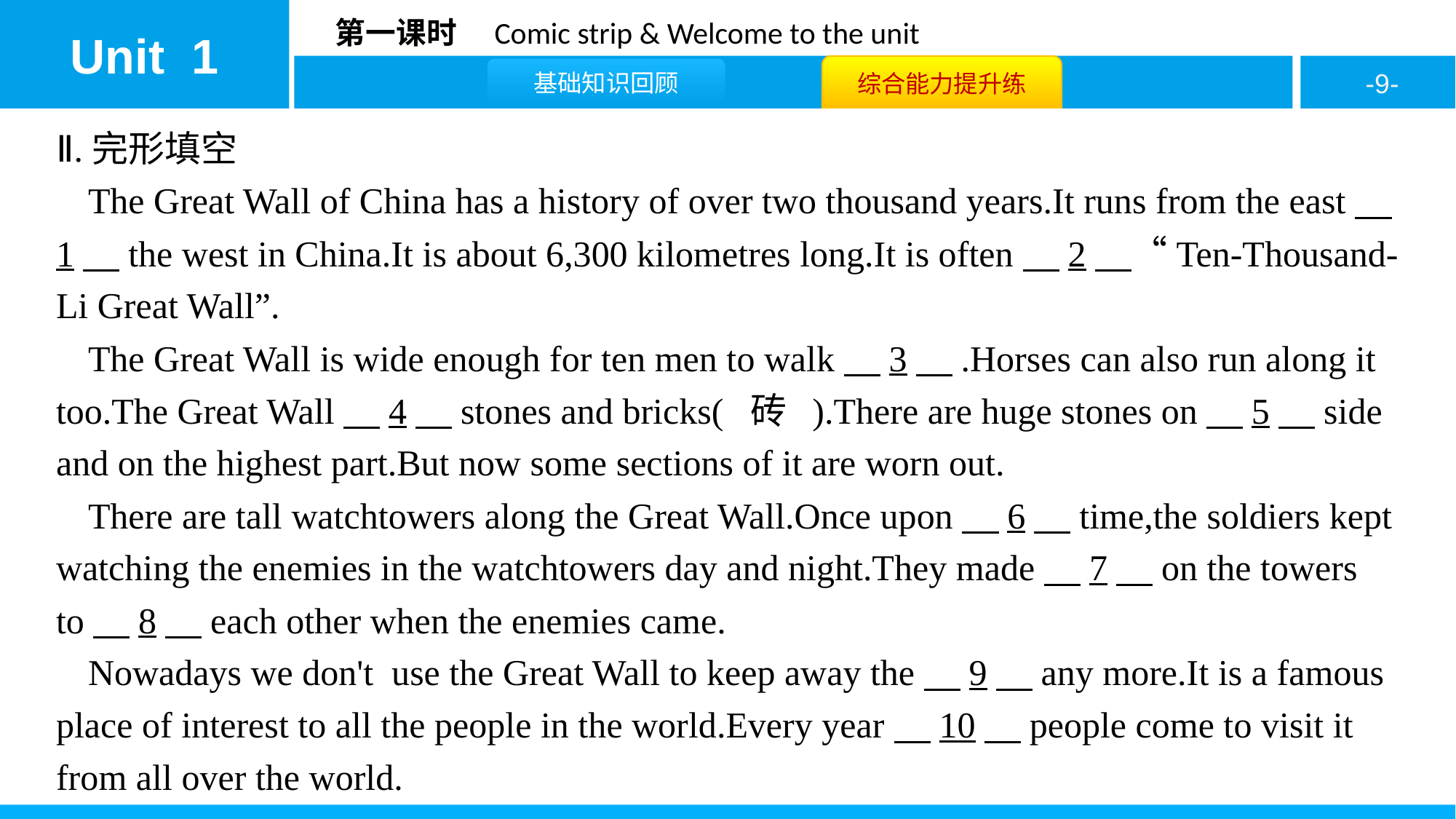

Ⅱ.完形填空
The Great Wall of China has a history of over two thousand years.It runs from the east　1　the west in China.It is about 6,300 kilometres long.It is often　2　“Ten-Thousand-Li Great Wall”.
The Great Wall is wide enough for ten men to walk　3　.Horses can also run along it too.The Great Wall　4　stones and bricks(  砖  ).There are huge stones on　5　side and on the highest part.But now some sections of it are worn out.
There are tall watchtowers along the Great Wall.Once upon　6　time,the soldiers kept watching the enemies in the watchtowers day and night.They made　7　on the towers to　8　each other when the enemies came.
Nowadays we don't  use the Great Wall to keep away the　9　any more.It is a famous place of interest to all the people in the world.Every year　10　people come to visit it from all over the world.